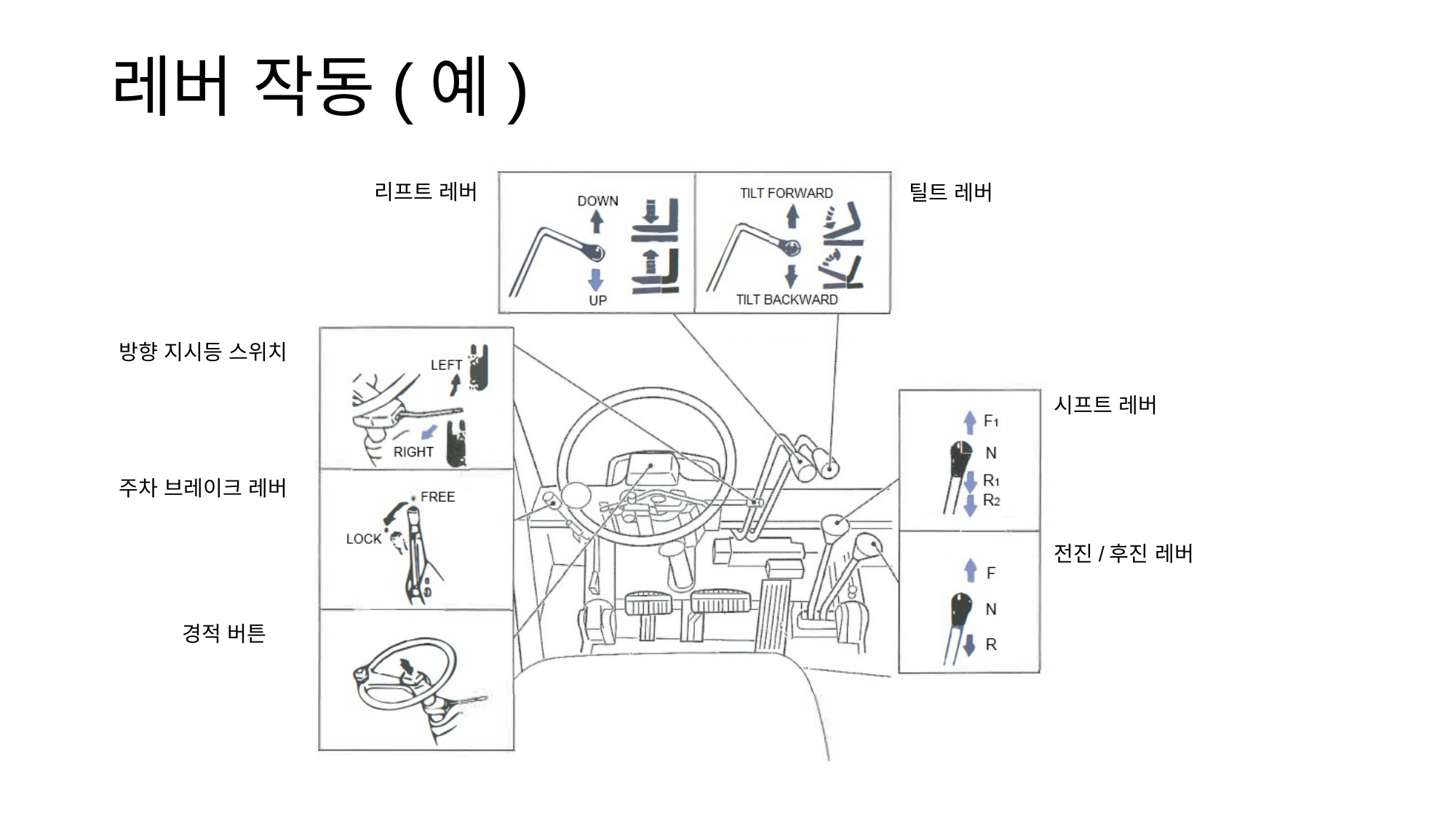

레버 작동(예)

리프트 레버
틸트 레버
방향 지시등 스위치
시프트 레버
주차 브레이크 레버
전진/후진 레버
경적 버튼